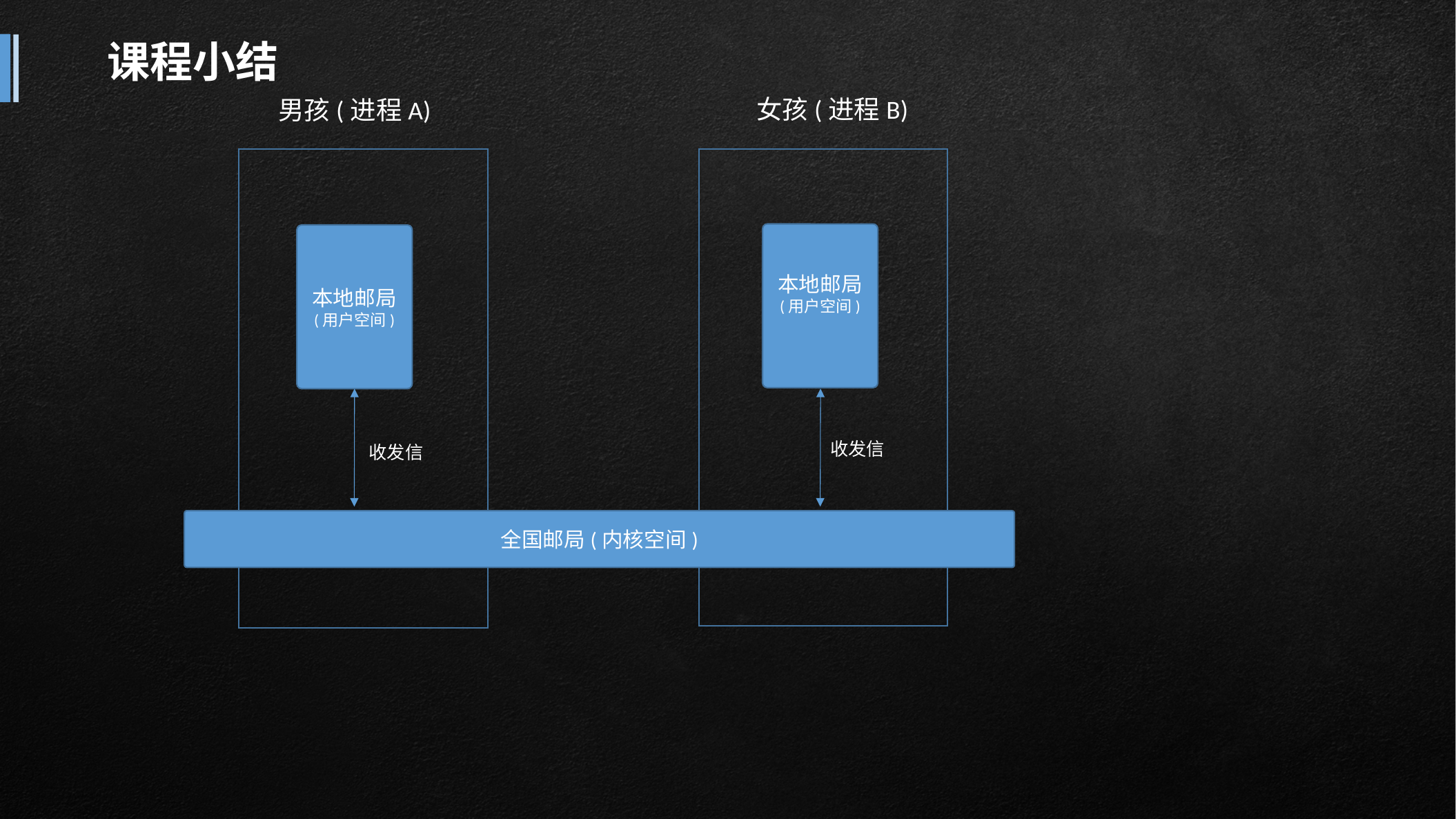

课程小结
女孩(进程B)
男孩(进程A)

本地邮局
(用户空间)

本地邮局
(用户空间)
收发信
收发信
全国邮局(内核空间)